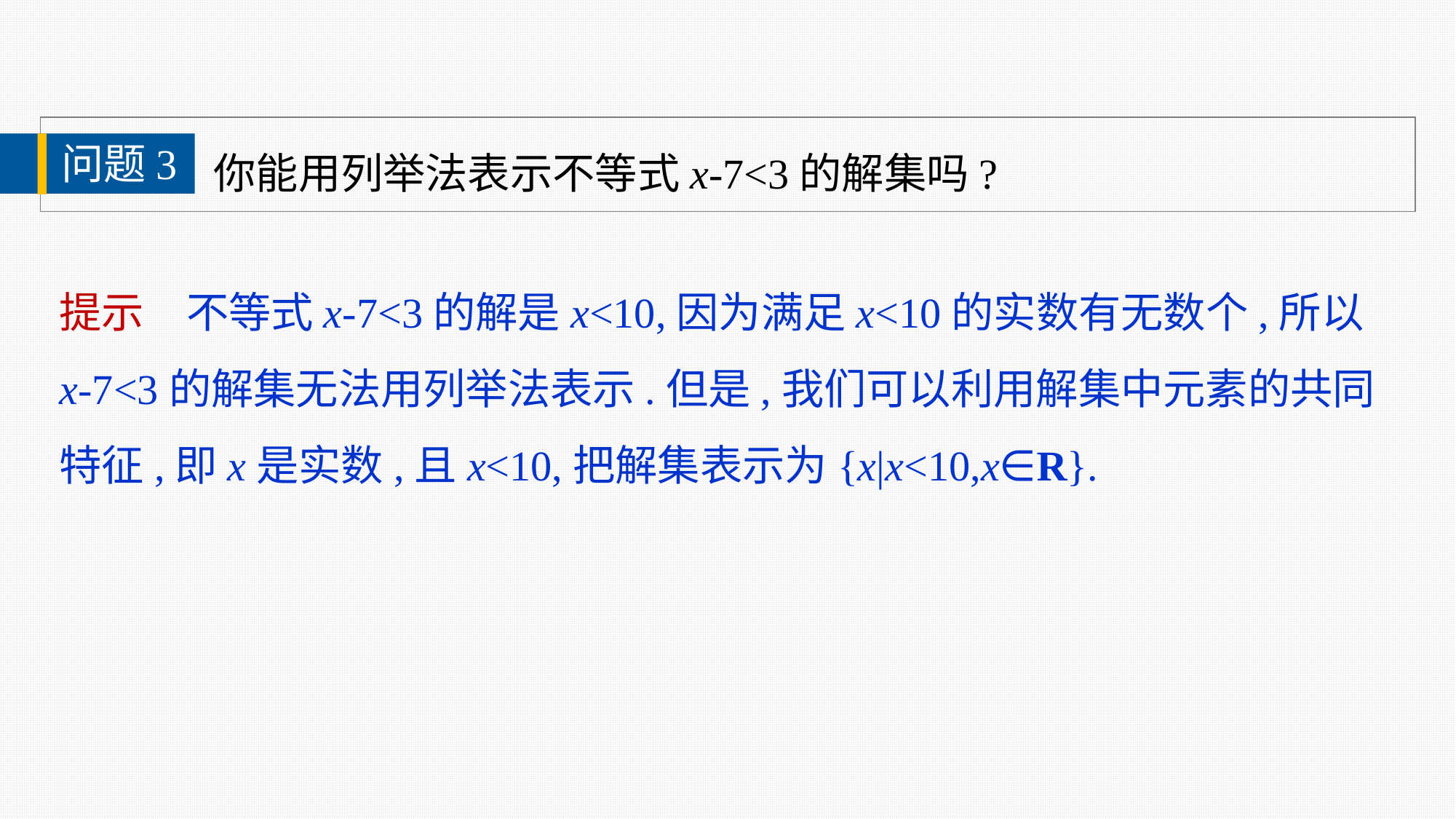

你能用列举法表示不等式x-7<3的解集吗?

问题3

提示　不等式x-7<3的解是x<10,因为满足x<10的实数有无数个,所以x-7<3的解集无法用列举法表示.但是,我们可以利用解集中元素的共同特征,即x是实数,且x<10,把解集表示为{x|x<10,x∈R}.